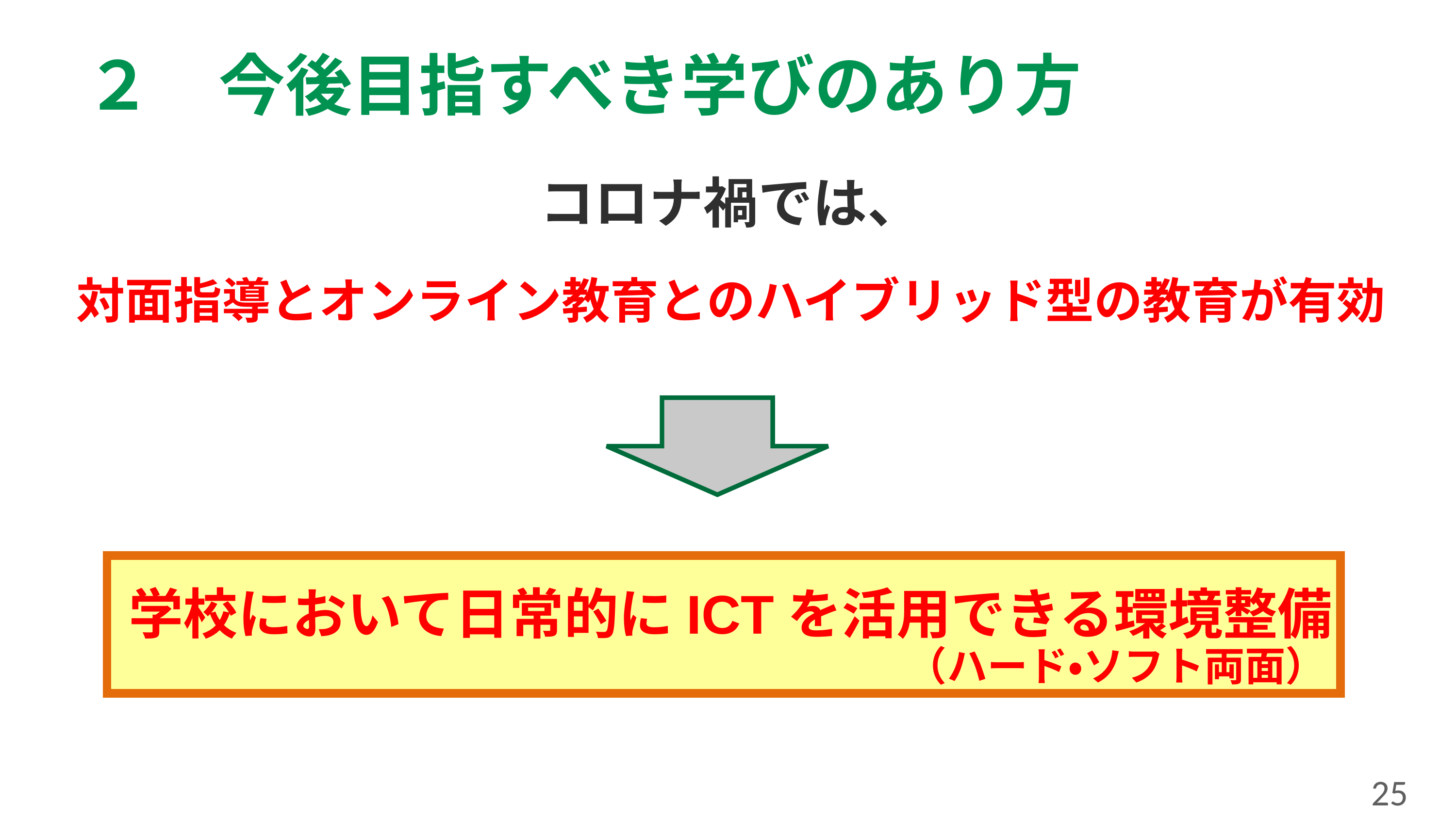

# ２　今後目指すべき学びのあり方

コロナ禍では、
対面指導とオンライン教育とのハイブリッド型の教育が有効

学校において日常的にICTを活用できる環境整備

（ハード・ソフト両面）
25